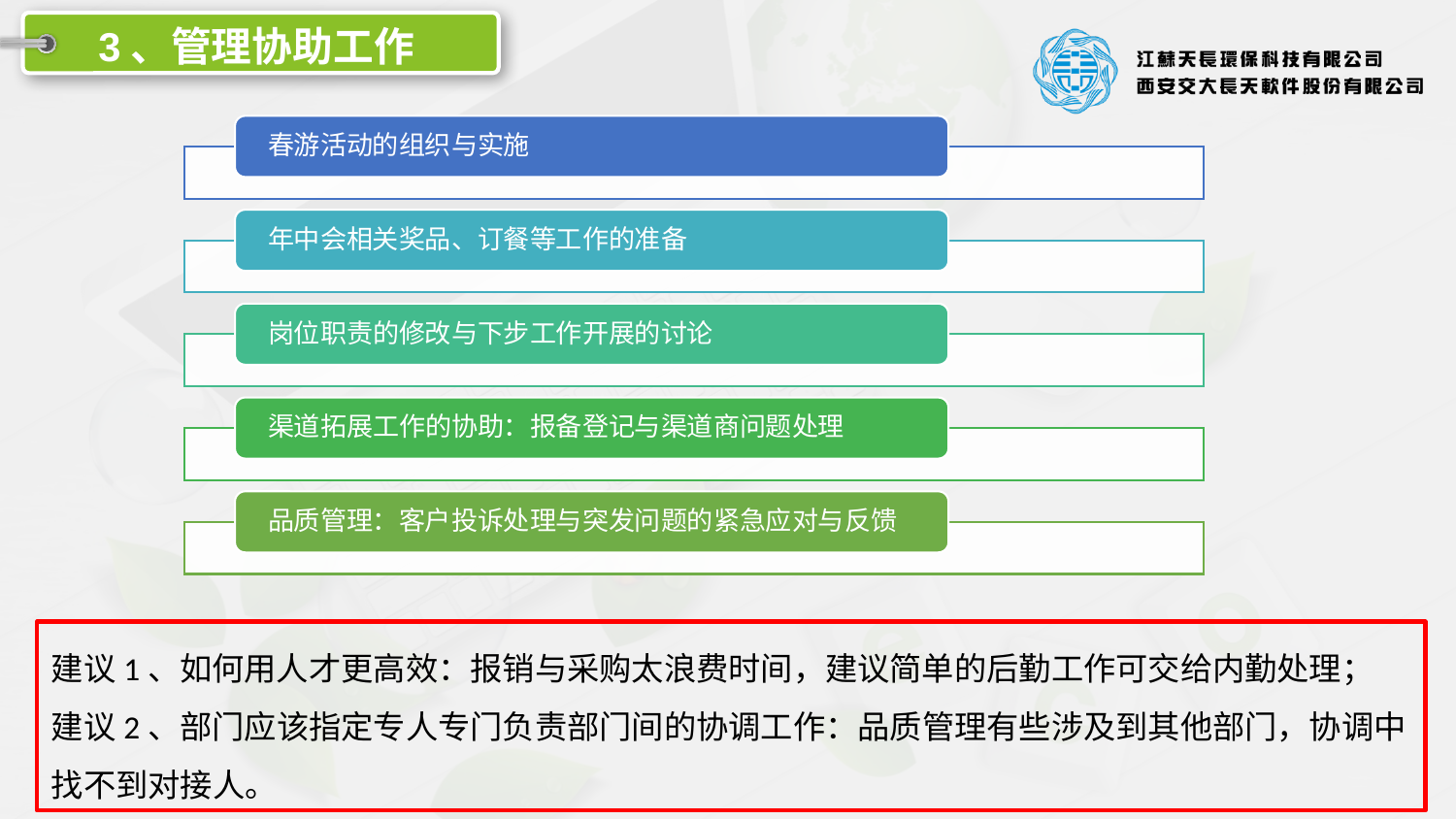

3、管理协助工作

春游活动的组织与实施
年中会相关奖品、订餐等工作的准备
岗位职责的修改与下步工作开展的讨论
渠道拓展工作的协助：报备登记与渠道商问题处理
品质管理：客户投诉处理与突发问题的紧急应对与反馈
建议1、如何用人才更高效：报销与采购太浪费时间，建议简单的后勤工作可交给内勤处理；
建议2、部门应该指定专人专门负责部门间的协调工作：品质管理有些涉及到其他部门，协调中找不到对接人。